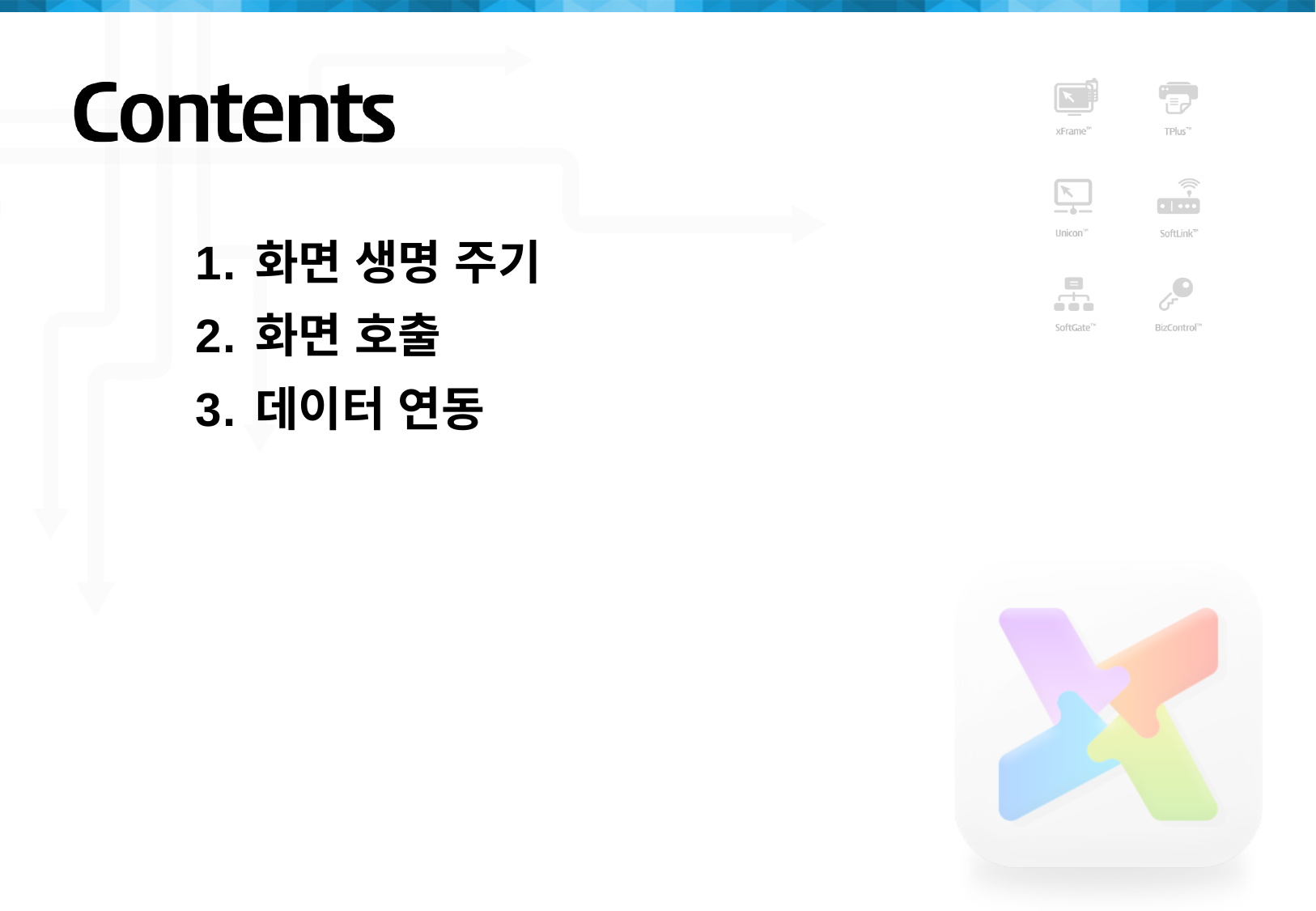

화면 생명 주기
화면 호출
데이터 연동